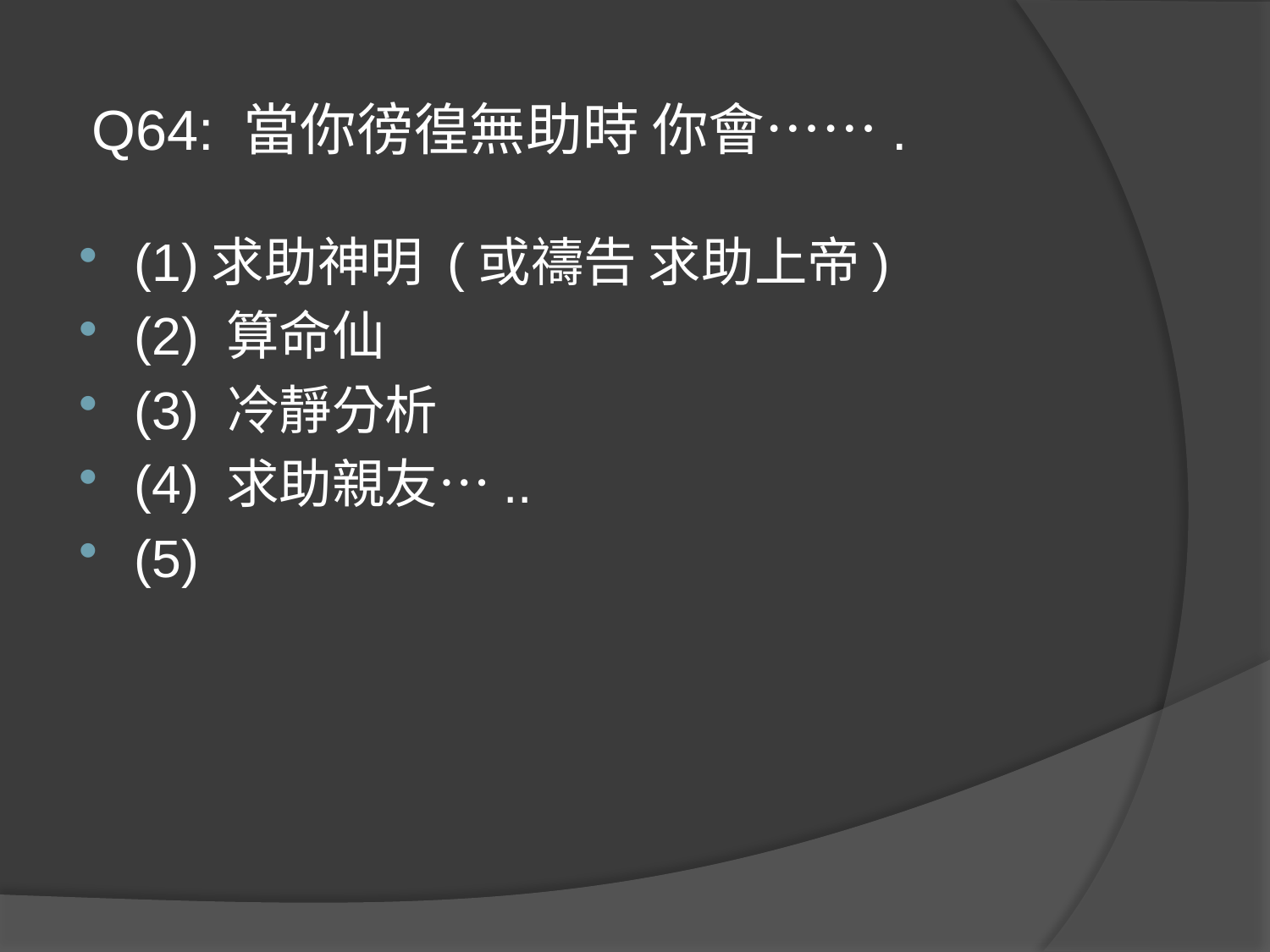

# Q64: 當你徬徨無助時 你會…….
(1)求助神明 (或禱告 求助上帝)
(2) 算命仙
(3) 冷靜分析
(4) 求助親友…..
(5)